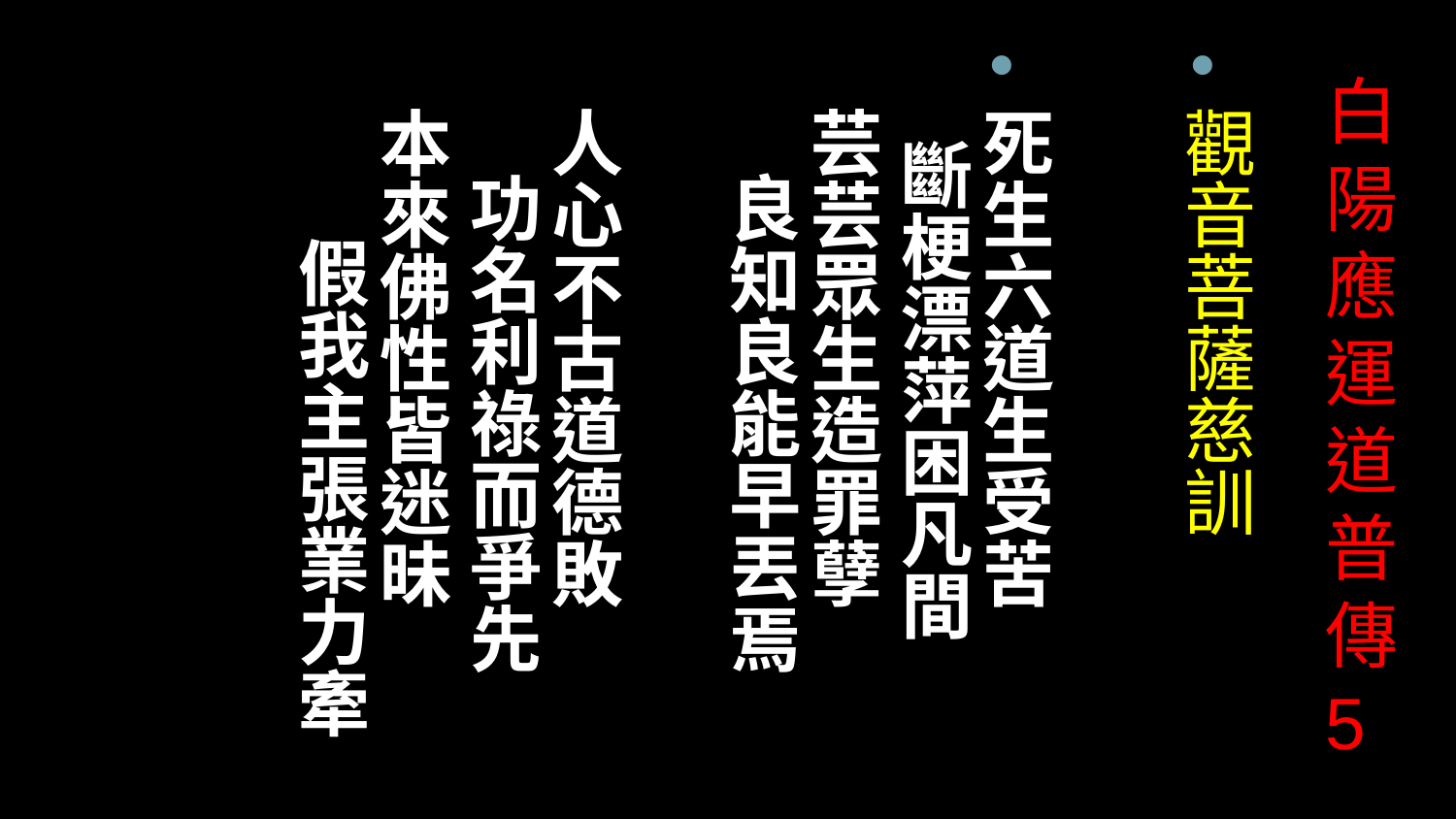

觀音菩薩慈訓

死生六道生受苦             斷梗漂萍困凡間
芸芸眾生造罪孽               良知良能早丟焉
人心不古道德敗               功名利祿而爭先
本來佛性皆迷昧                   假我主張業力牽

# 白陽應運道普傳5